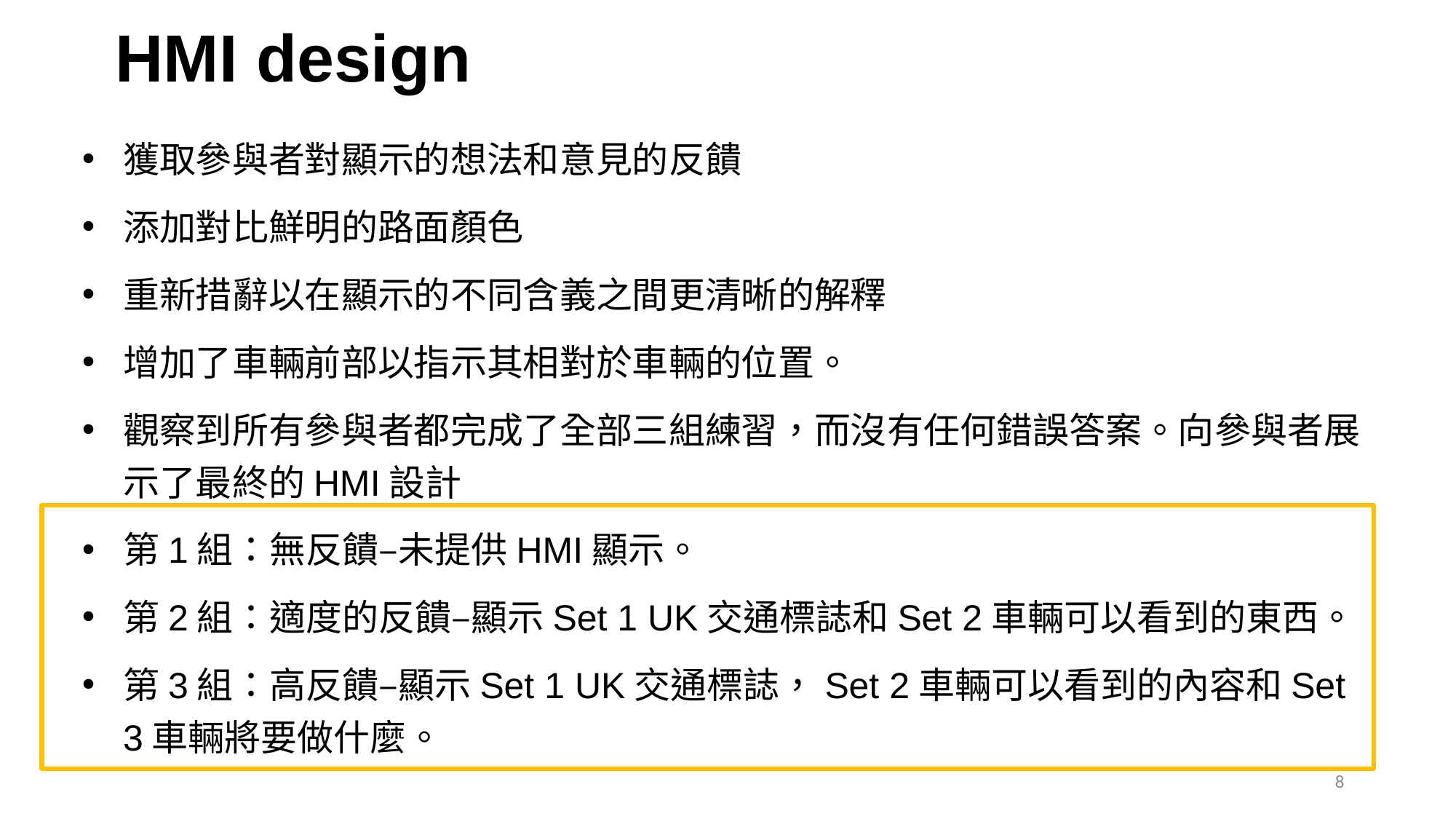

# HMI design
獲取參與者對顯示的想法和意見的反饋
添加對比鮮明的路面顏色
重新措辭以在顯示的不同含義之間更清晰的解釋
增加了車輛前部以指示其相對於車輛的位置。
觀察到所有參與者都完成了全部三組練習，而沒有任何錯誤答案。向參與者展示了最終的HMI設計
第1組：無反饋–未提供HMI顯示。
第2組：適度的反饋–顯示Set 1 UK交通標誌和Set 2車輛可以看到的東西。
第3組：高反饋–顯示Set 1 UK交通標誌，Set 2車輛可以看到的內容和Set 3車輛將要做什麼。

8